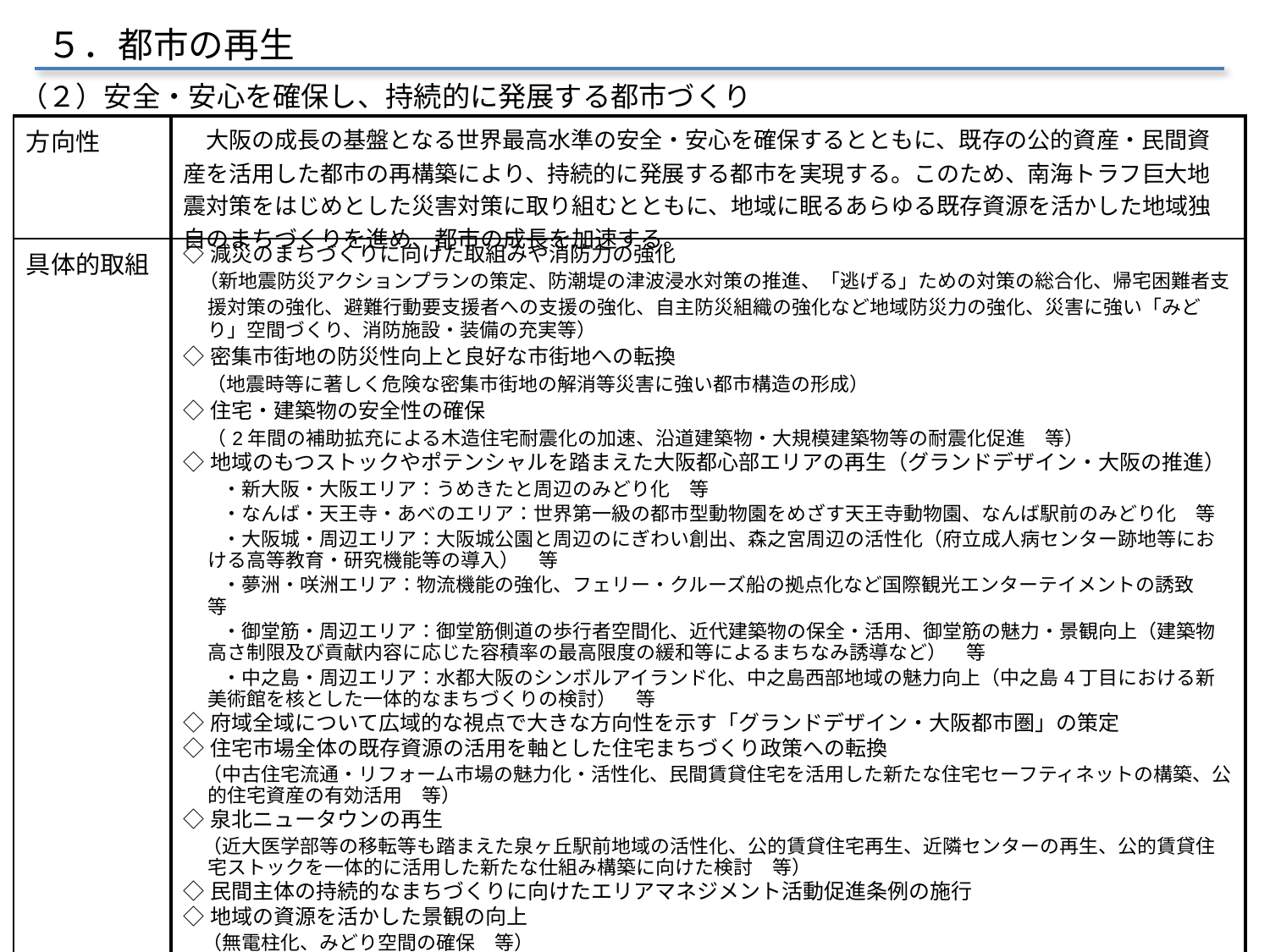

５．都市の再生
（２）安全・安心を確保し、持続的に発展する都市づくり
| 方向性 | 大阪の成長の基盤となる世界最高水準の安全・安心を確保するとともに、既存の公的資産・民間資産を活用した都市の再構築により、持続的に発展する都市を実現する。このため、南海トラフ巨大地震対策をはじめとした災害対策に取り組むとともに、地域に眠るあらゆる既存資源を活かした地域独自のまちづくりを進め、都市の成長を加速する。 |
| --- | --- |
| 具体的取組 | ◇減災のまちづくりに向けた取組みや消防力の強化 （新地震防災アクションプランの策定、防潮堤の津波浸水対策の推進、「逃げる」ための対策の総合化、帰宅困難者支援対策の強化、避難行動要支援者への支援の強化、自主防災組織の強化など地域防災力の強化、災害に強い「みどり」空間づくり、消防施設・装備の充実等） ◇密集市街地の防災性向上と良好な市街地への転換 　 （地震時等に著しく危険な密集市街地の解消等災害に強い都市構造の形成） ◇住宅・建築物の安全性の確保 　 （2年間の補助拡充による木造住宅耐震化の加速、沿道建築物・大規模建築物等の耐震化促進　等） ◇地域のもつストックやポテンシャルを踏まえた大阪都心部エリアの再生（グランドデザイン・大阪の推進） 　　・新大阪・大阪エリア：うめきたと周辺のみどり化　等 　　・なんば・天王寺・あべのエリア：世界第一級の都市型動物園をめざす天王寺動物園、なんば駅前のみどり化　等 　　・大阪城・周辺エリア：大阪城公園と周辺のにぎわい創出、森之宮周辺の活性化（府立成人病センター跡地等における高等教育・研究機能等の導入）　等 　　・夢洲・咲洲エリア：物流機能の強化、フェリー・クルーズ船の拠点化など国際観光エンターテイメントの誘致　等 　　・御堂筋・周辺エリア：御堂筋側道の歩行者空間化、近代建築物の保全・活用、御堂筋の魅力・景観向上（建築物高さ制限及び貢献内容に応じた容積率の最高限度の緩和等によるまちなみ誘導など）　等 　　・中之島・周辺エリア：水都大阪のシンボルアイランド化、中之島西部地域の魅力向上（中之島4丁目における新美術館を核とした一体的なまちづくりの検討）　等 ◇府域全域について広域的な視点で大きな方向性を示す「グランドデザイン・大阪都市圏」の策定 ◇住宅市場全体の既存資源の活用を軸とした住宅まちづくり政策への転換 　（中古住宅流通・リフォーム市場の魅力化・活性化、民間賃貸住宅を活用した新たな住宅セーフティネットの構築、公的住宅資産の有効活用　等） ◇泉北ニュータウンの再生 　（近大医学部等の移転等も踏まえた泉ヶ丘駅前地域の活性化、公的賃貸住宅再生、近隣センターの再生、公的賃貸住宅ストックを一体的に活用した新たな仕組み構築に向けた検討　等） ◇民間主体の持続的なまちづくりに向けたエリアマネジメント活動促進条例の施行 ◇地域の資源を活かした景観の向上 　（無電柱化、みどり空間の確保　等） |